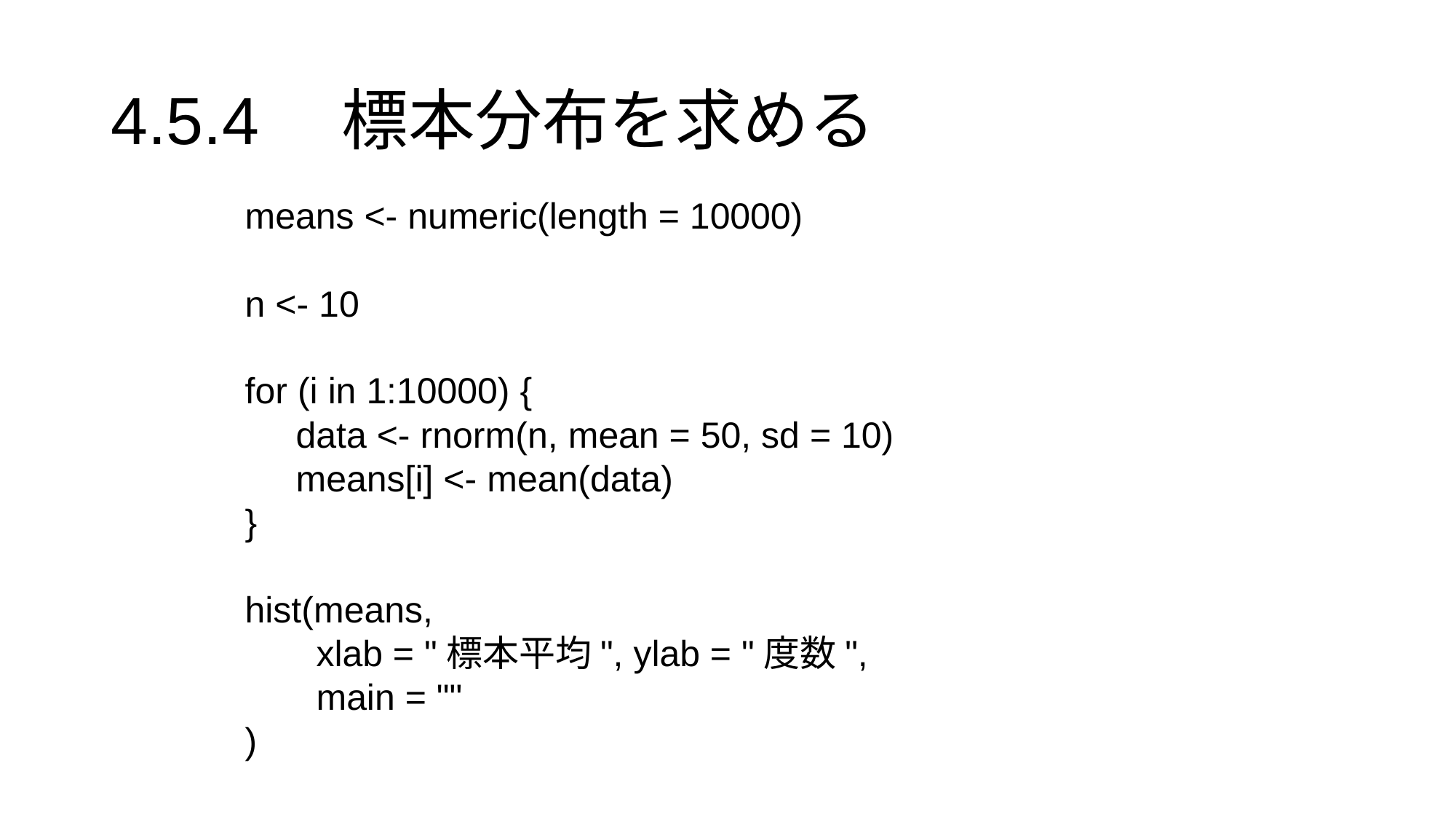

# 4.5.4　標本分布を求める
means <- numeric(length = 10000)

n <- 10

for (i in 1:10000) {
     data <- rnorm(n, mean = 50, sd = 10)
     means[i] <- mean(data)
}

hist(means,
       xlab = "標本平均", ylab = "度数",
       main = ""
)